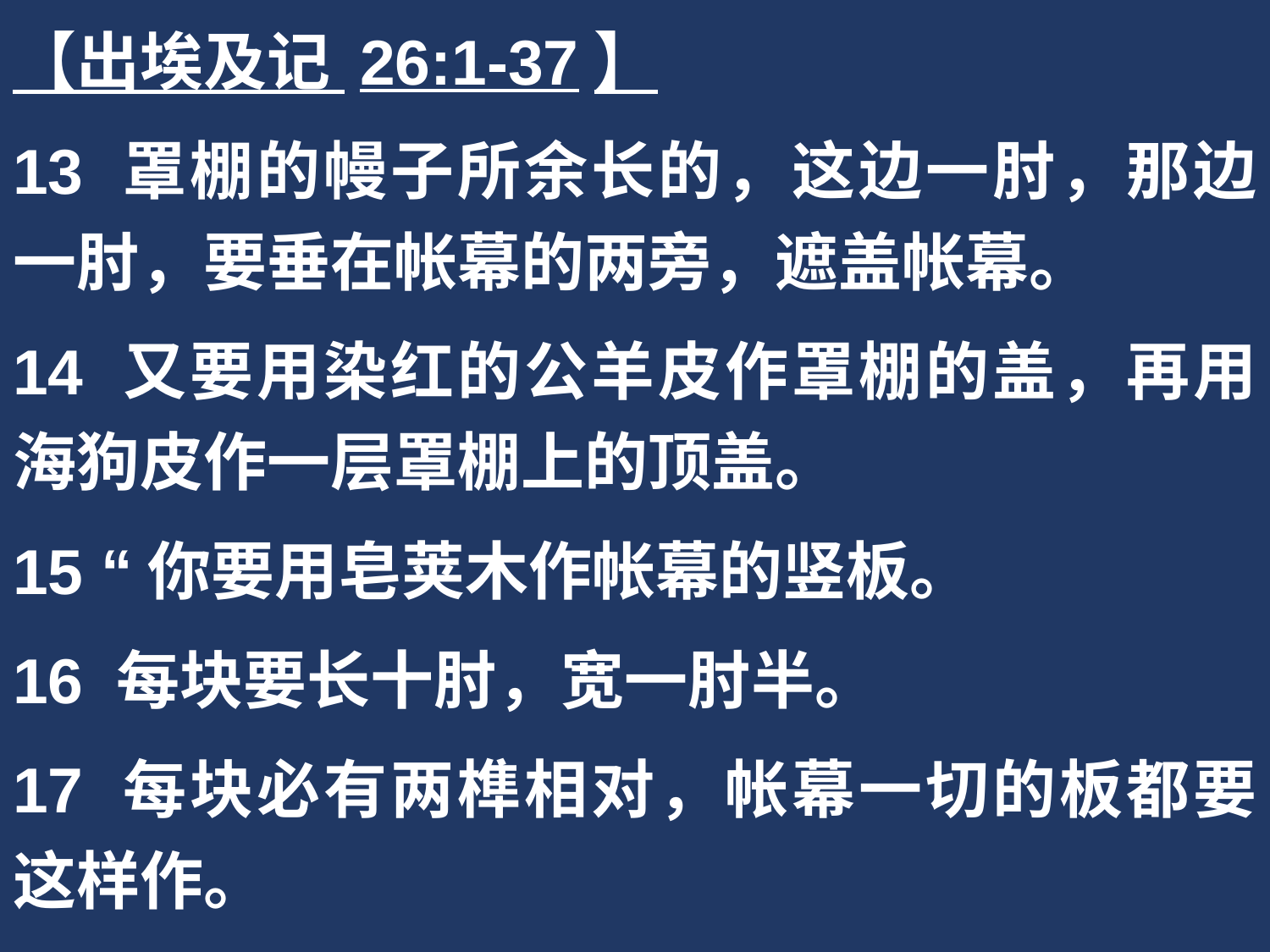

【出埃及记 26:1-37】
13 罩棚的幔子所余长的，这边一肘，那边一肘，要垂在帐幕的两旁，遮盖帐幕。
14 又要用染红的公羊皮作罩棚的盖，再用海狗皮作一层罩棚上的顶盖。
15 “你要用皂荚木作帐幕的竖板。
16 每块要长十肘，宽一肘半。
17 每块必有两榫相对，帐幕一切的板都要这样作。